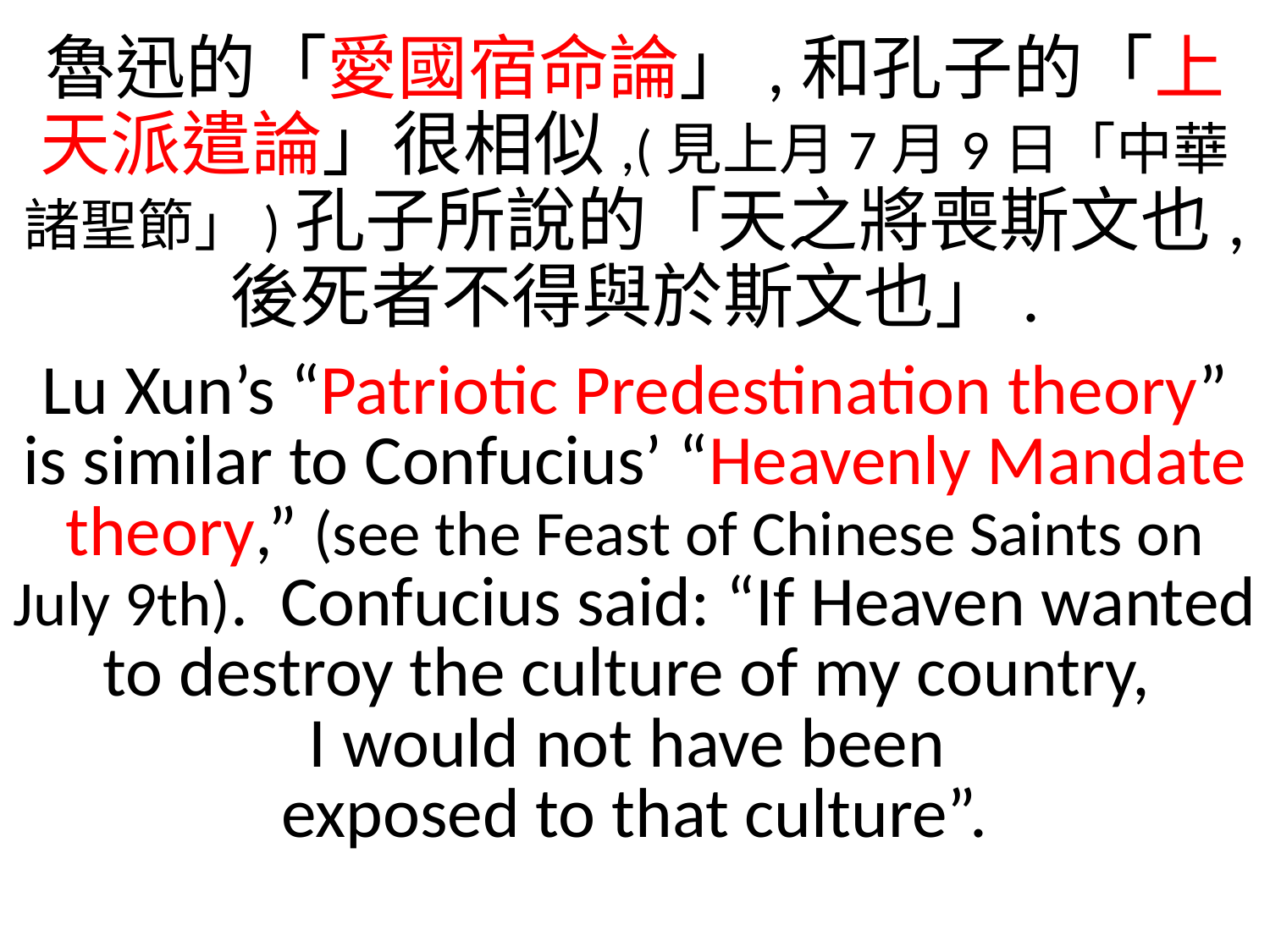

魯迅的「愛國宿命論」,和孔子的「上天派遣論」很相似,(見上月7月9日「中華諸聖節」)孔子所說的「天之將喪斯文也,
後死者不得與於斯文也」.
Lu Xun’s “Patriotic Predestination theory” is similar to Confucius’ “Heavenly Mandate theory,” (see the Feast of Chinese Saints on July 9th).  Confucius said: “If Heaven wanted to destroy the culture of my country,
I would not have been
exposed to that culture”.